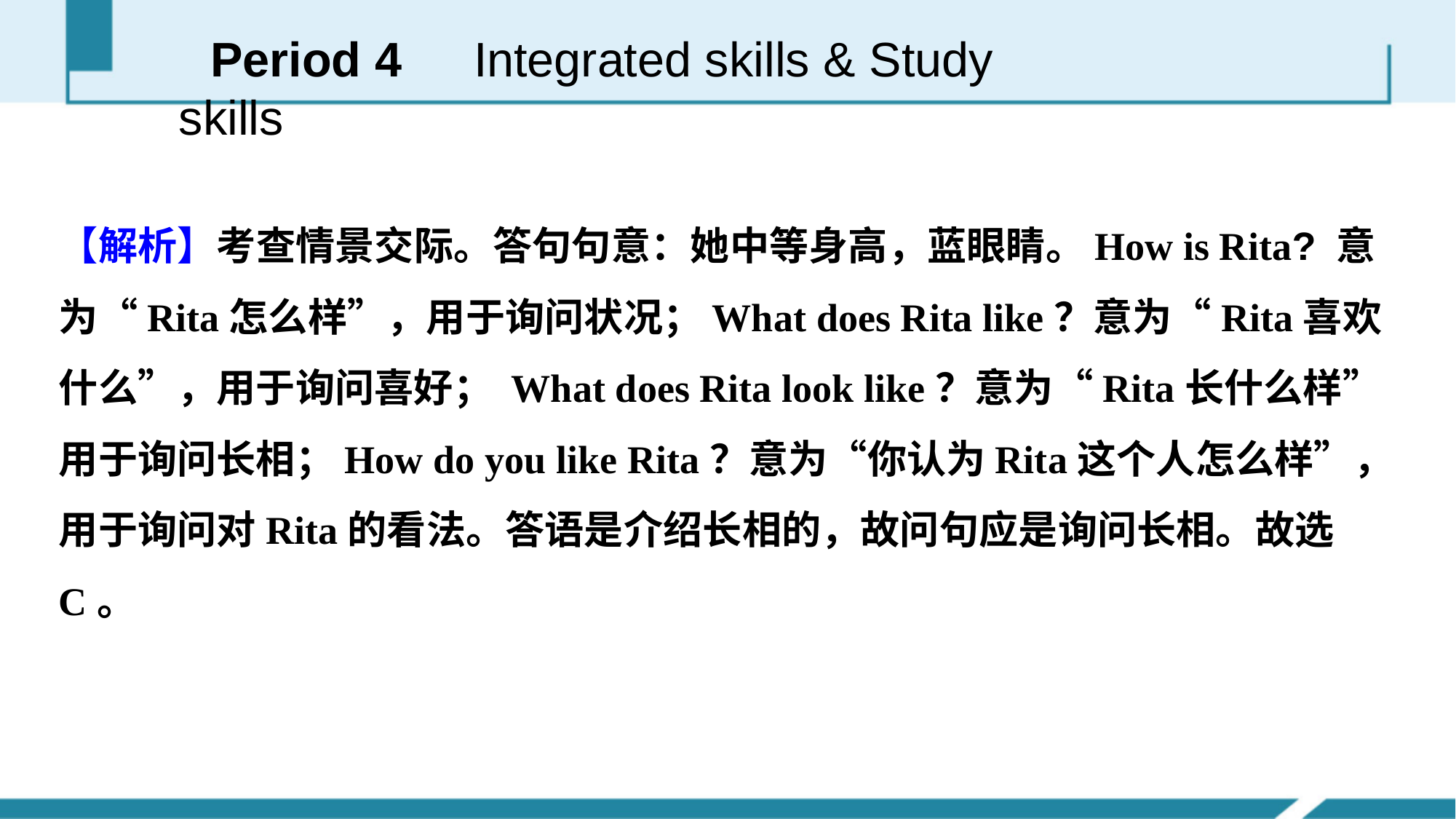

Period 4　Integrated skills & Study skills
【解析】考查情景交际。答句句意：她中等身高，蓝眼睛。How is Rita? 意为“Rita怎么样”，用于询问状况；What does Rita like？意为“Rita喜欢什么”，用于询问喜好； What does Rita look like？意为“Rita长什么样”用于询问长相；How do you like Rita？意为“你认为Rita这个人怎么样”，用于询问对Rita的看法。答语是介绍长相的，故问句应是询问长相。故选C。